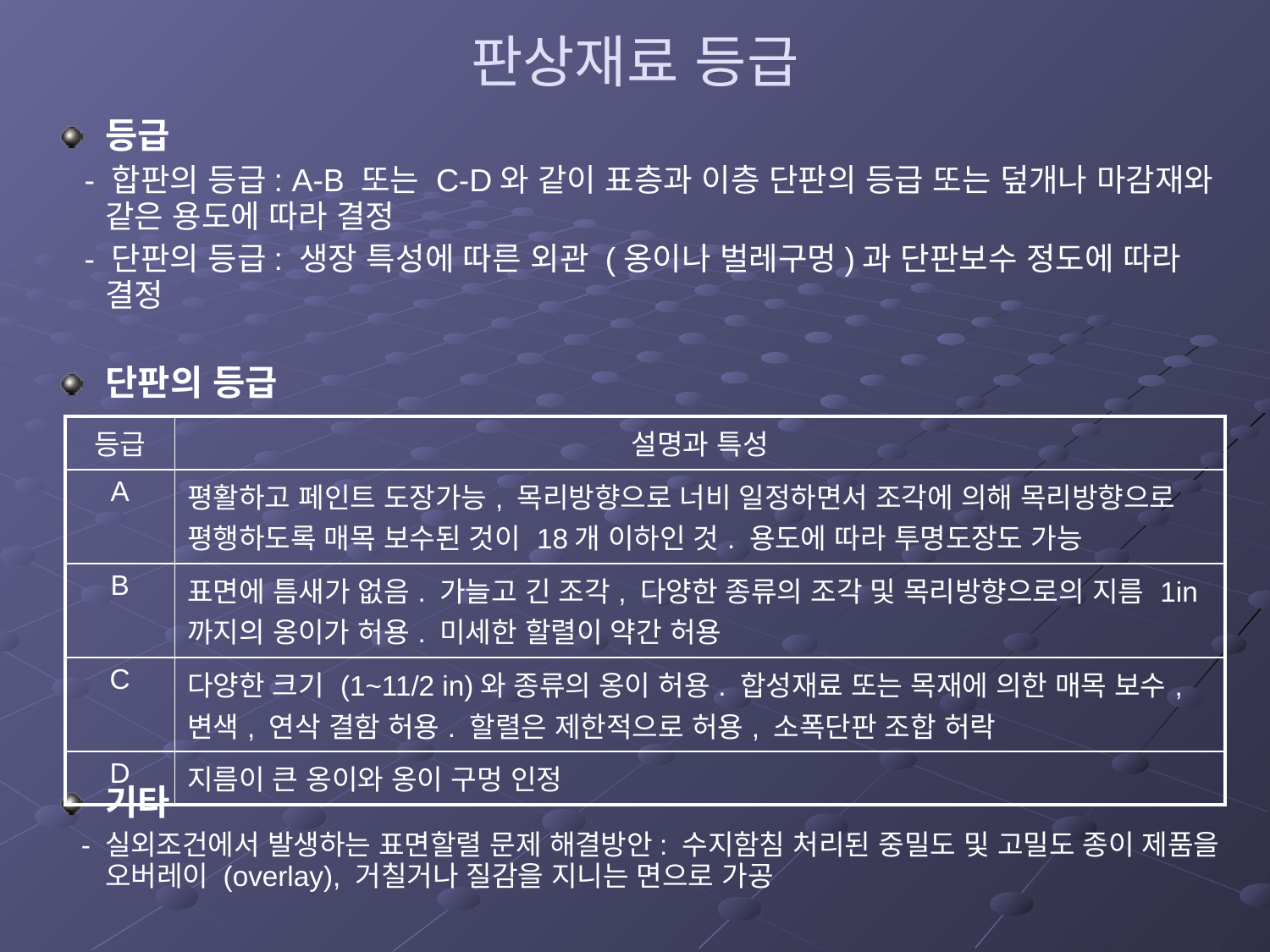

# 판상재료 등급
등급
   - 합판의 등급: A-B 또는 C-D와 같이 표층과 이층 단판의 등급 또는 덮개나 마감재와 같은 용도에 따라 결정
   - 단판의 등급: 생장 특성에 따른 외관 (옹이나 벌레구멍)과 단판보수 정도에 따라 결정

단판의 등급

기타
   - 실외조건에서 발생하는 표면할렬 문제 해결방안: 수지함침 처리된 중밀도 및 고밀도 종이 제품을 오버레이 (overlay), 거칠거나 질감을 지니는 면으로 가공
| 등급 | 설명과 특성 |
| --- | --- |
| A | 평활하고 페인트 도장가능, 목리방향으로 너비 일정하면서 조각에 의해 목리방향으로 평행하도록 매목 보수된 것이 18개 이하인 것. 용도에 따라 투명도장도 가능 |
| B | 표면에 틈새가 없음. 가늘고 긴 조각, 다양한 종류의 조각 및 목리방향으로의 지름 1in 까지의 옹이가 허용. 미세한 할렬이 약간 허용 |
| C | 다양한 크기 (1~11/2 in)와 종류의 옹이 허용. 합성재료 또는 목재에 의한 매목 보수, 변색, 연삭 결함 허용. 할렬은 제한적으로 허용, 소폭단판 조합 허락 |
| D | 지름이 큰 옹이와 옹이 구멍 인정 |